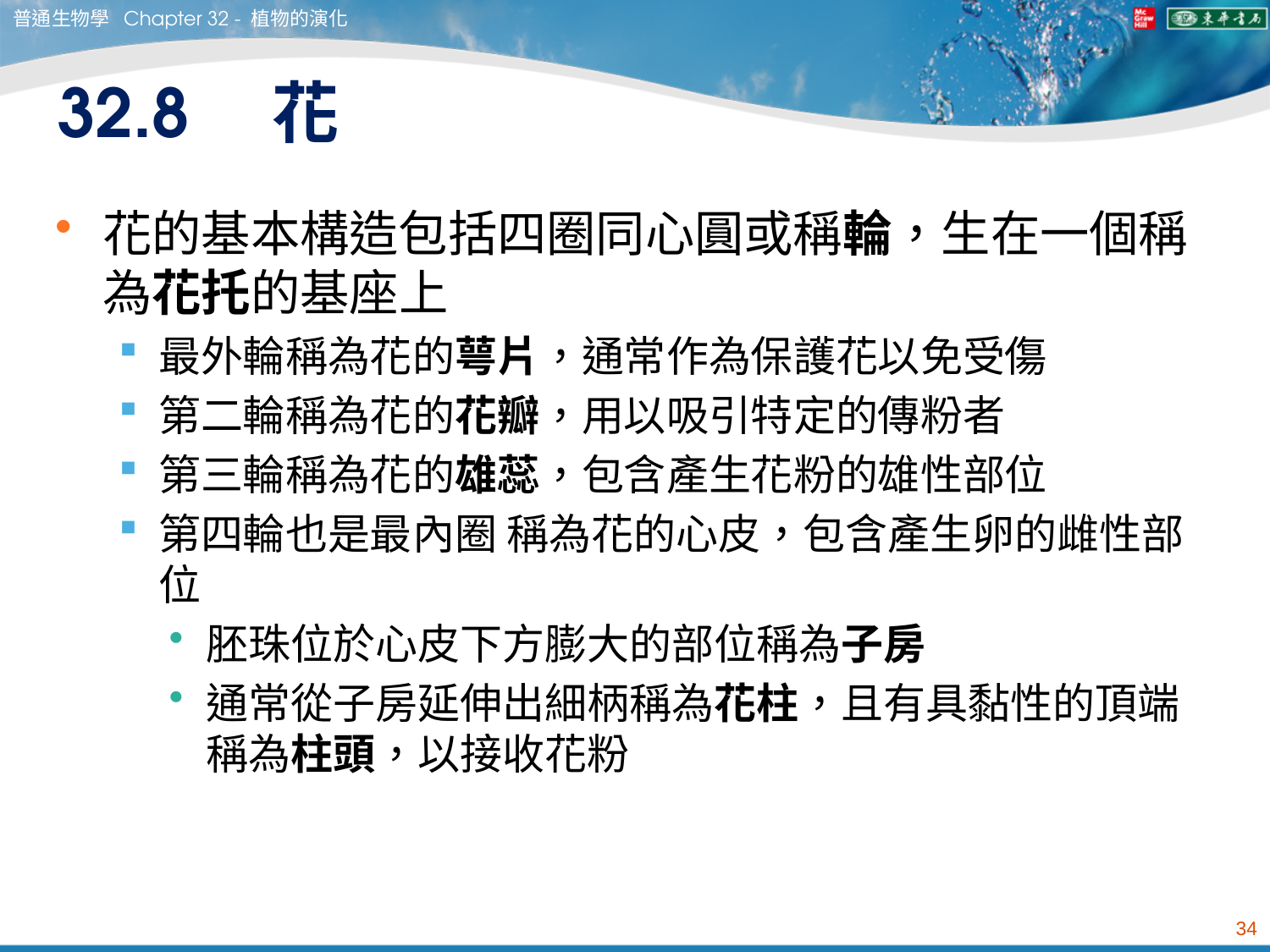

普通生物學  Chapter 32 - 植物的演化
# 32.8　花
花的基本構造包括四圈同心圓或稱輪，生在一個稱為花托的基座上
最外輪稱為花的萼片，通常作為保護花以免受傷
第二輪稱為花的花瓣，用以吸引特定的傳粉者
第三輪稱為花的雄蕊，包含產生花粉的雄性部位
第四輪也是最內圈 稱為花的心皮，包含產生卵的雌性部位
胚珠位於心皮下方膨大的部位稱為子房
通常從子房延伸出細柄稱為花柱，且有具黏性的頂端稱為柱頭，以接收花粉
34